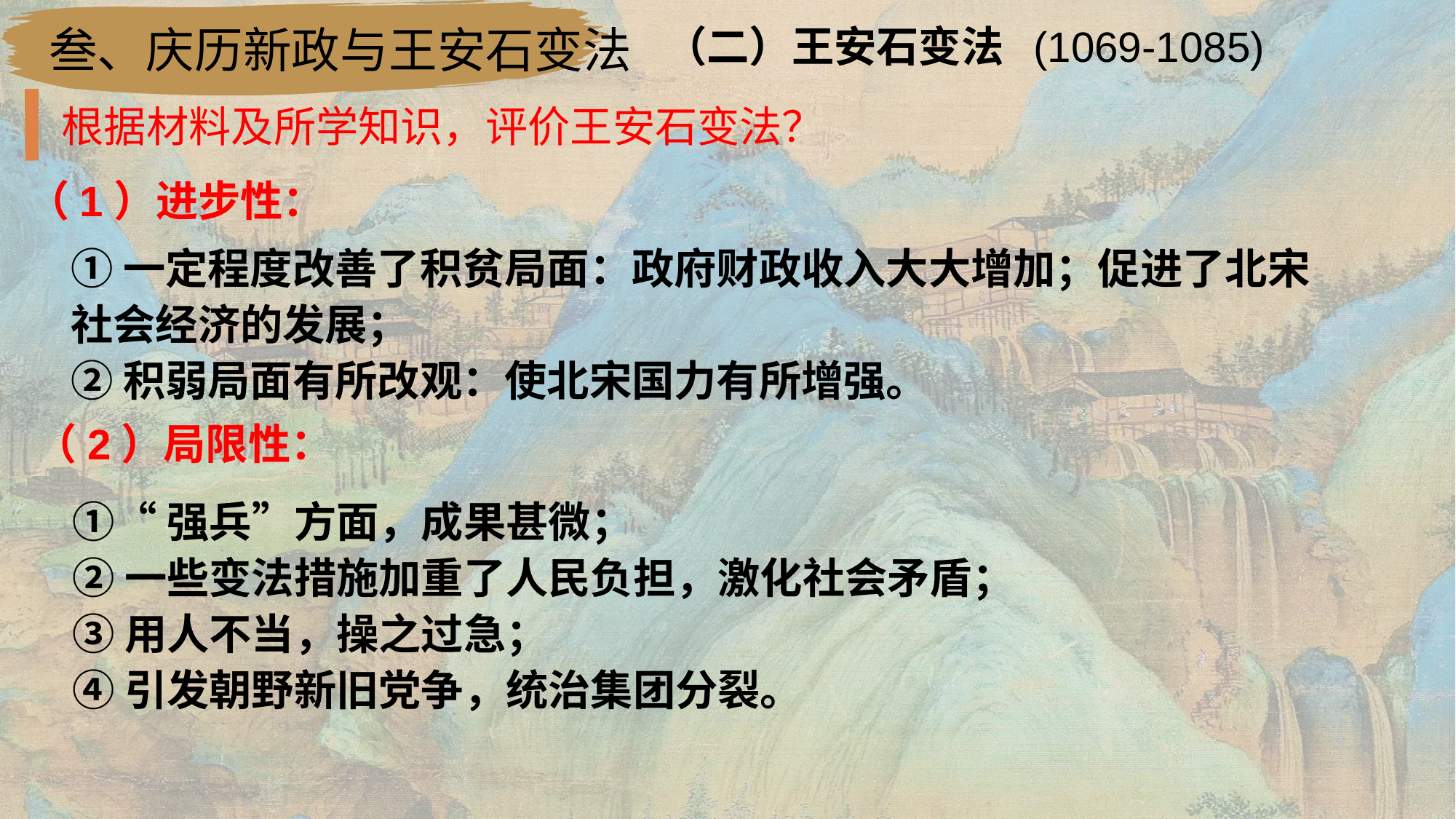

叁、庆历新政与王安石变法
（二）王安石变法  (1069-1085)
根据材料及所学知识，评价王安石变法？
（1）进步性：
①一定程度改善了积贫局面：政府财政收入大大增加；促进了北宋社会经济的发展；
②积弱局面有所改观：使北宋国力有所增强。
（2）局限性：
①“强兵”方面，成果甚微；
②一些变法措施加重了人民负担，激化社会矛盾；
③用人不当，操之过急；
④引发朝野新旧党争，统治集团分裂。